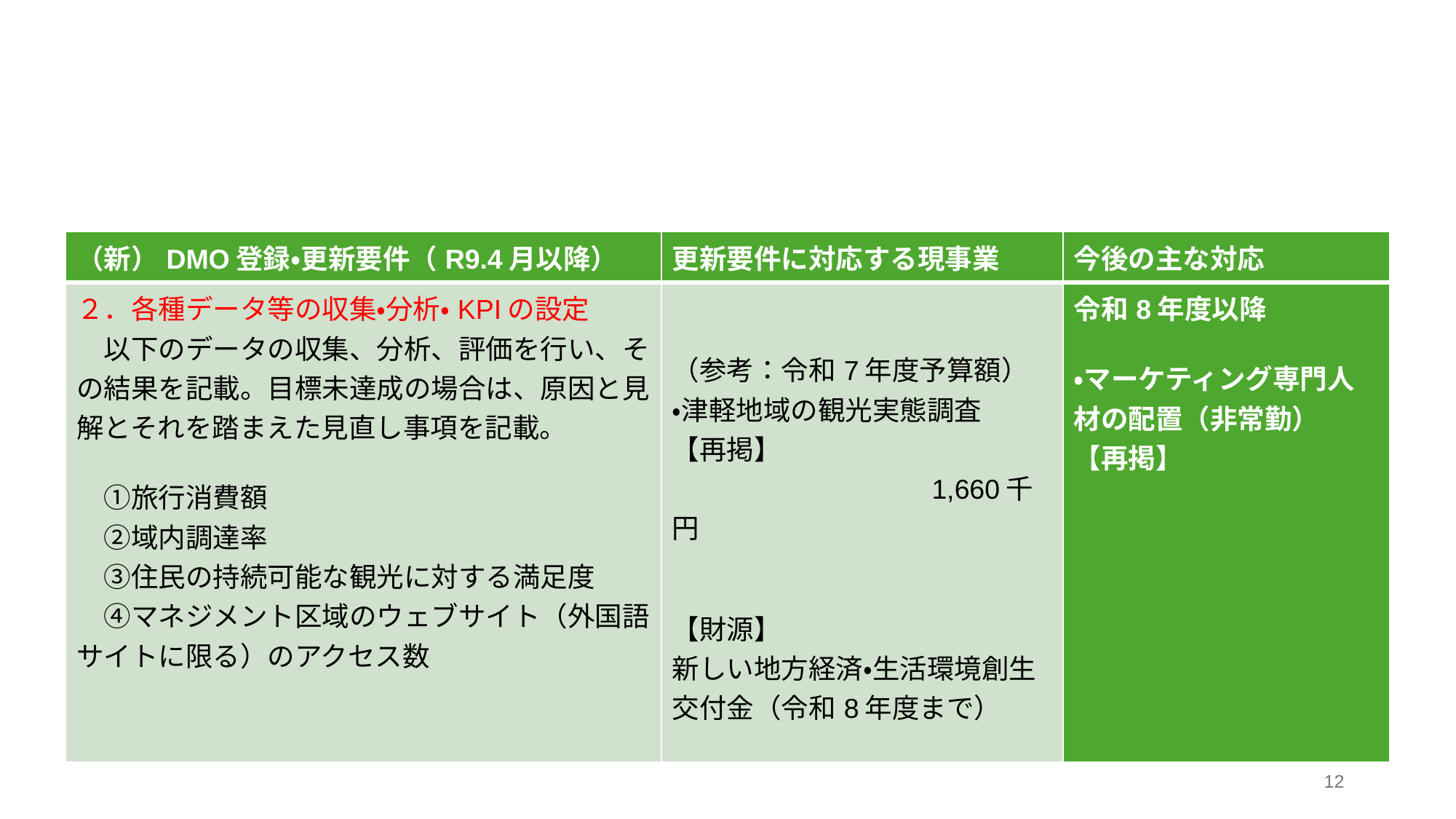

#
| （新）DMO登録・更新要件（R9.4月以降） | 更新要件に対応する現事業 | 今後の主な対応 |
| --- | --- | --- |
| ２．各種データ等の収集・分析・KPIの設定 　以下のデータの収集、分析、評価を行い、その結果を記載。目標未達成の場合は、原因と見解とそれを踏まえた見直し事項を記載。 　①旅行消費額 　②域内調達率 　③住民の持続可能な観光に対する満足度 　④マネジメント区域のウェブサイト（外国語サイトに限る）のアクセス数 | （参考：令和7年度予算額） ・津軽地域の観光実態調査 【再掲】　　　　 　　　　　　　　　 1,660千円 【財源】 新しい地方経済・生活環境創生交付金（令和8年度まで） | 令和8年度以降 ・マーケティング専門人材の配置（非常勤） 【再掲】 |
12